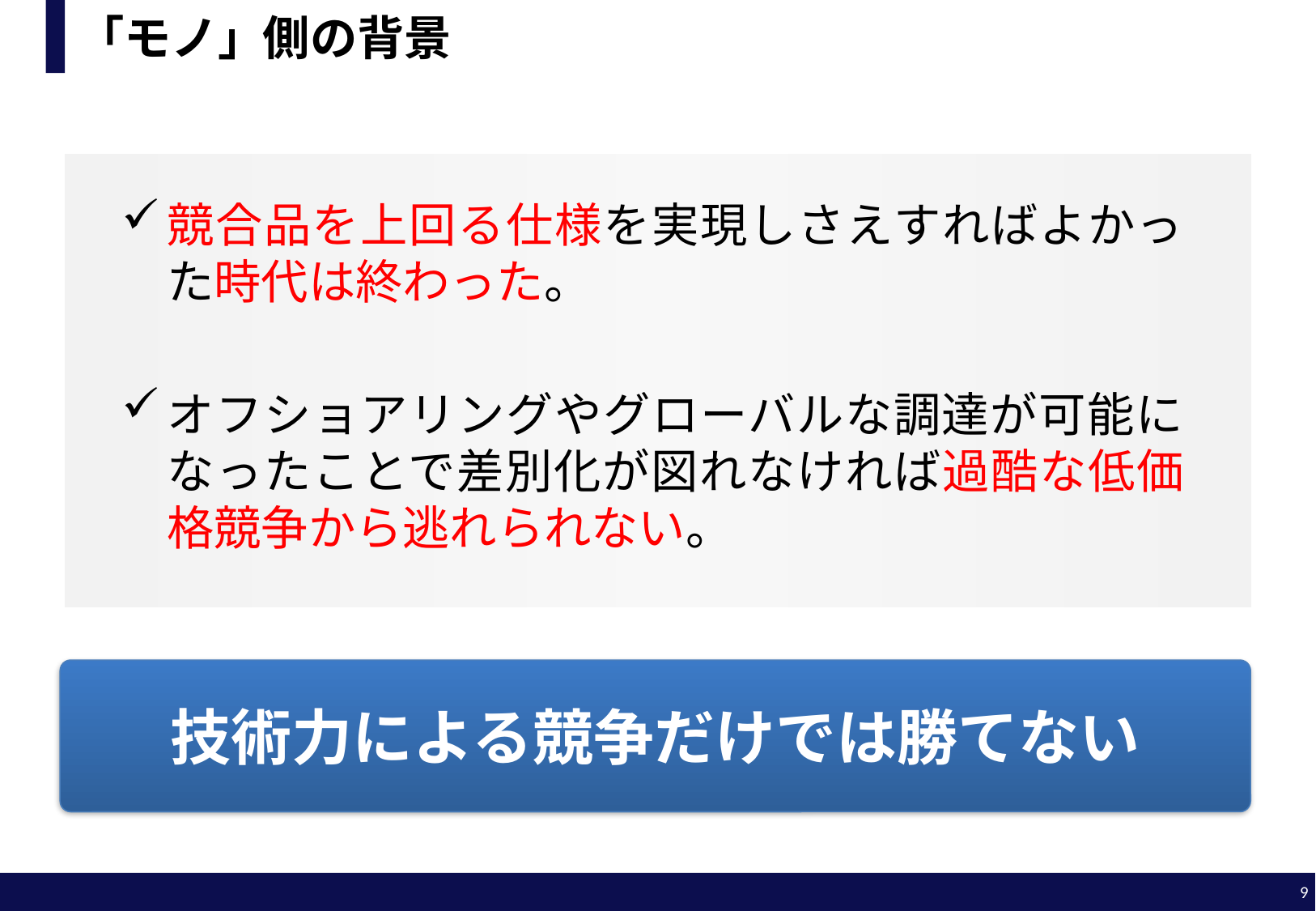

# 「モノ」側の背景

競合品を上回る仕様を実現しさえすればよかった時代は終わった。

オフショアリングやグローバルな調達が可能になったことで差別化が図れなければ過酷な低価格競争から逃れられない。

技術力による競争だけでは勝てない